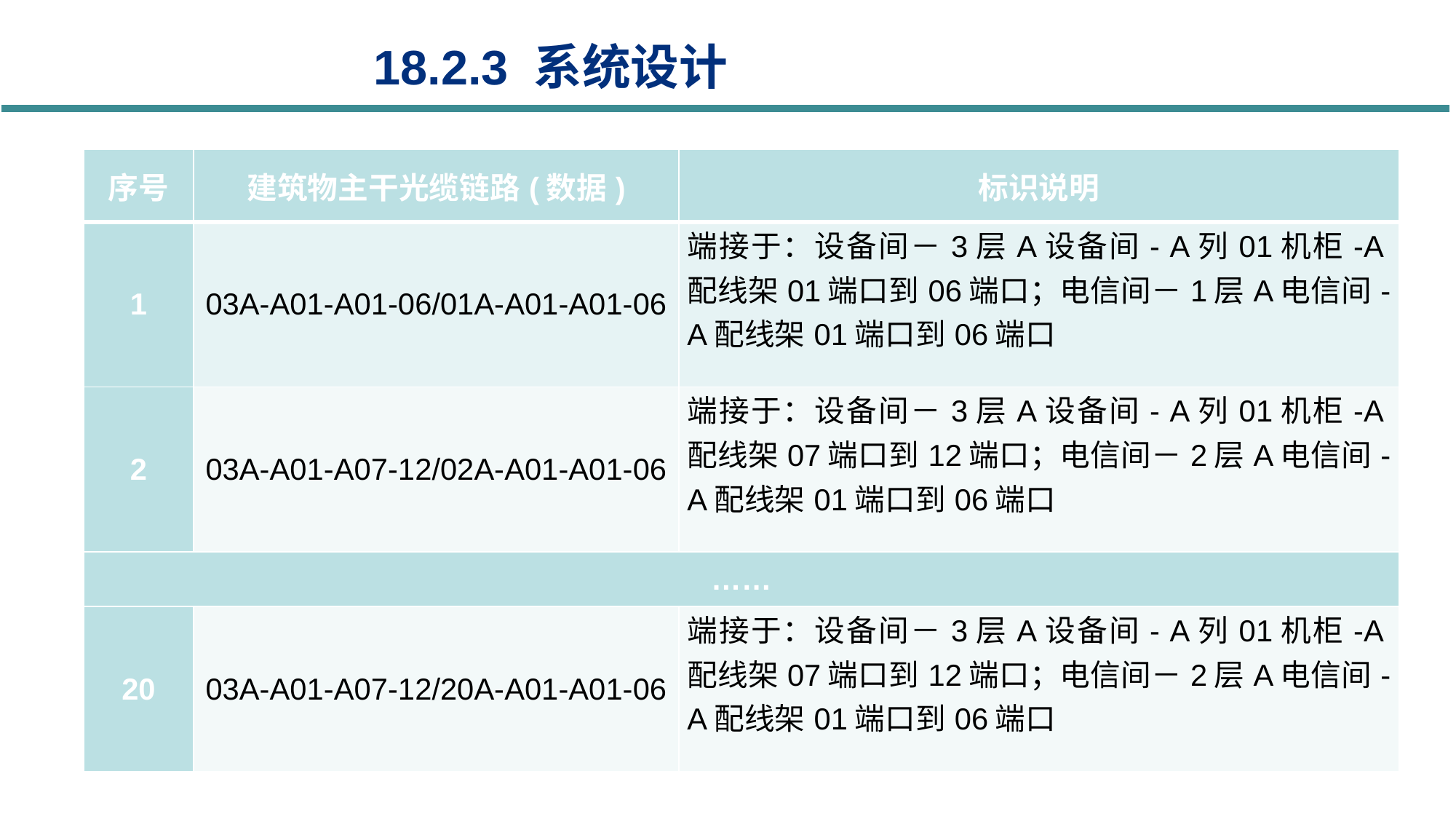

18.2.3 系统设计
| 序号 | 建筑物主干光缆链路(数据) | 标识说明 |
| --- | --- | --- |
| 1 | 03A-A01-A01-06/01A-A01-A01-06 | 端接于：设备间－3层A设备间- A列01机柜-A配线架01端口到06端口；电信间－1层A电信间-A配线架01端口到06端口 |
| 2 | 03A-A01-A07-12/02A-A01-A01-06 | 端接于：设备间－3层A设备间- A列01机柜-A配线架07端口到12端口；电信间－2层A电信间-A配线架01端口到06端口 |
| …… |  |  |
| 20 | 03A-A01-A07-12/20A-A01-A01-06 | 端接于：设备间－3层A设备间- A列01机柜-A配线架07端口到12端口；电信间－2层A电信间-A配线架01端口到06端口 |